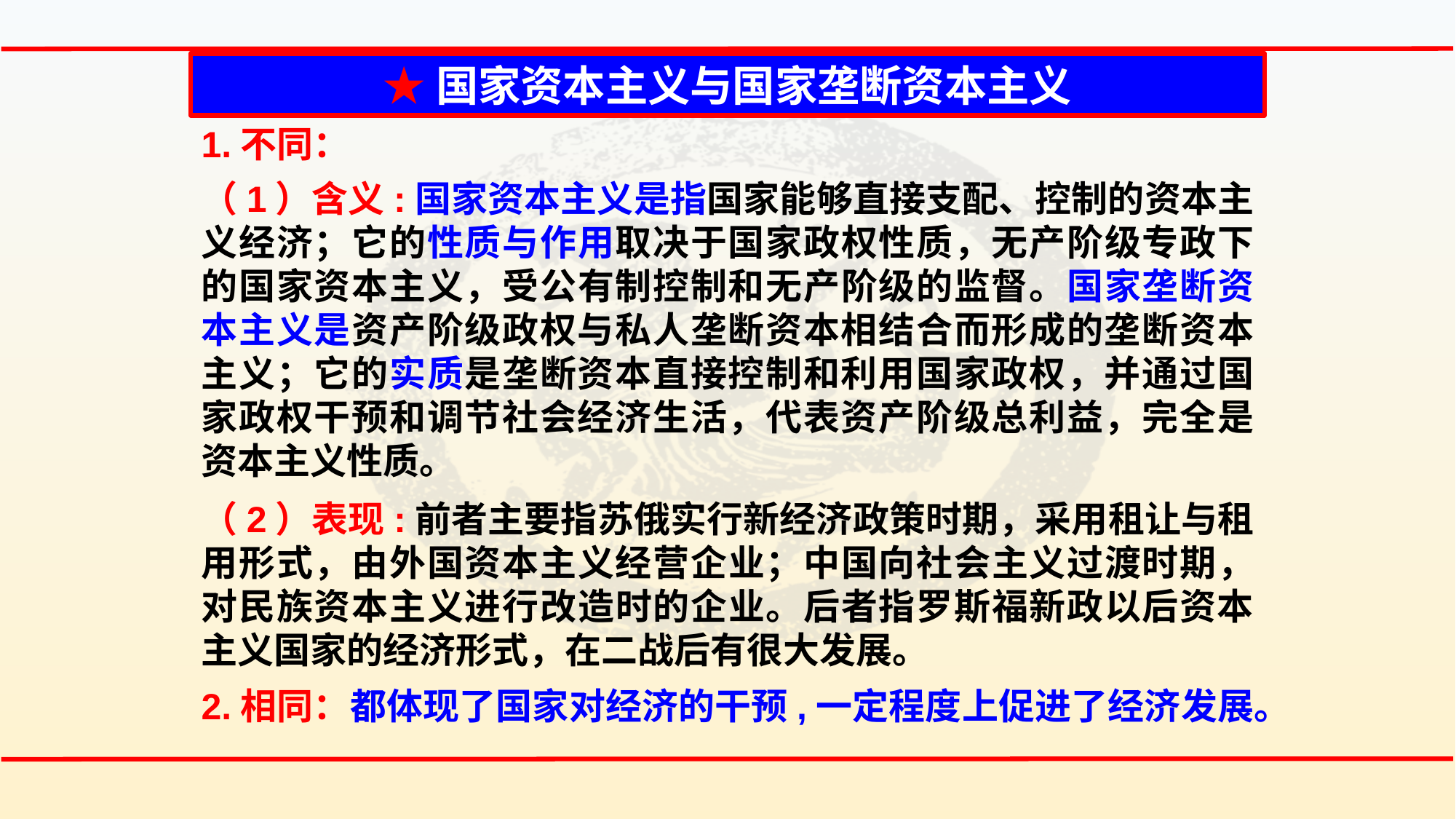

★国家资本主义与国家垄断资本主义
1.不同：
（1）含义:国家资本主义是指国家能够直接支配、控制的资本主义经济；它的性质与作用取决于国家政权性质，无产阶级专政下的国家资本主义，受公有制控制和无产阶级的监督。国家垄断资本主义是资产阶级政权与私人垄断资本相结合而形成的垄断资本主义；它的实质是垄断资本直接控制和利用国家政权，并通过国家政权干预和调节社会经济生活，代表资产阶级总利益，完全是资本主义性质。
（2）表现:前者主要指苏俄实行新经济政策时期，采用租让与租用形式，由外国资本主义经营企业；中国向社会主义过渡时期，对民族资本主义进行改造时的企业。后者指罗斯福新政以后资本主义国家的经济形式，在二战后有很大发展。
2.相同：都体现了国家对经济的干预,一定程度上促进了经济发展。